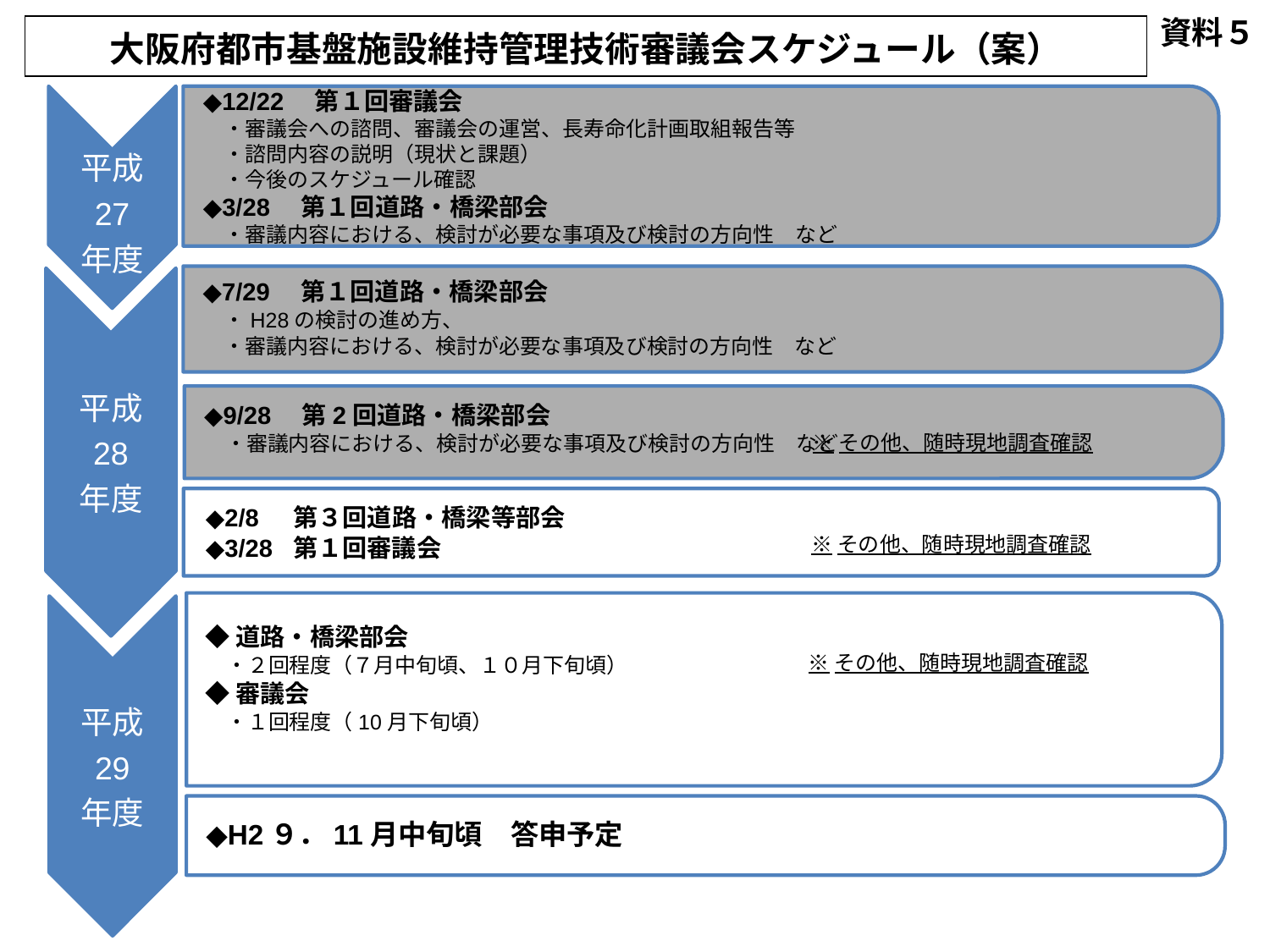

資料５

大阪府都市基盤施設維持管理技術審議会スケジュール（案）

◆12/22　第１回審議会
　・審議会への諮問、審議会の運営、長寿命化計画取組報告等
　・諮問内容の説明（現状と課題）
　・今後のスケジュール確認
◆3/28　第１回道路・橋梁部会
　・審議内容における、検討が必要な事項及び検討の方向性　など

平成
27
年度

◆7/29　第１回道路・橋梁部会
　・H28の検討の進め方、
　・審議内容における、検討が必要な事項及び検討の方向性　など
平成
28
年度

◆9/28　第2回道路・橋梁部会
　・審議内容における、検討が必要な事項及び検討の方向性　など

※その他、随時現地調査確認

◆2/8    第３回道路・橋梁等部会
◆3/28  第１回審議会

※その他、随時現地調査確認

◆道路・橋梁部会
　・２回程度（７月中旬頃、１０月下旬頃）
◆審議会
　・１回程度（10月下旬頃）

平成
29
年度

※その他、随時現地調査確認

◆H2９．11月中旬頃　答申予定